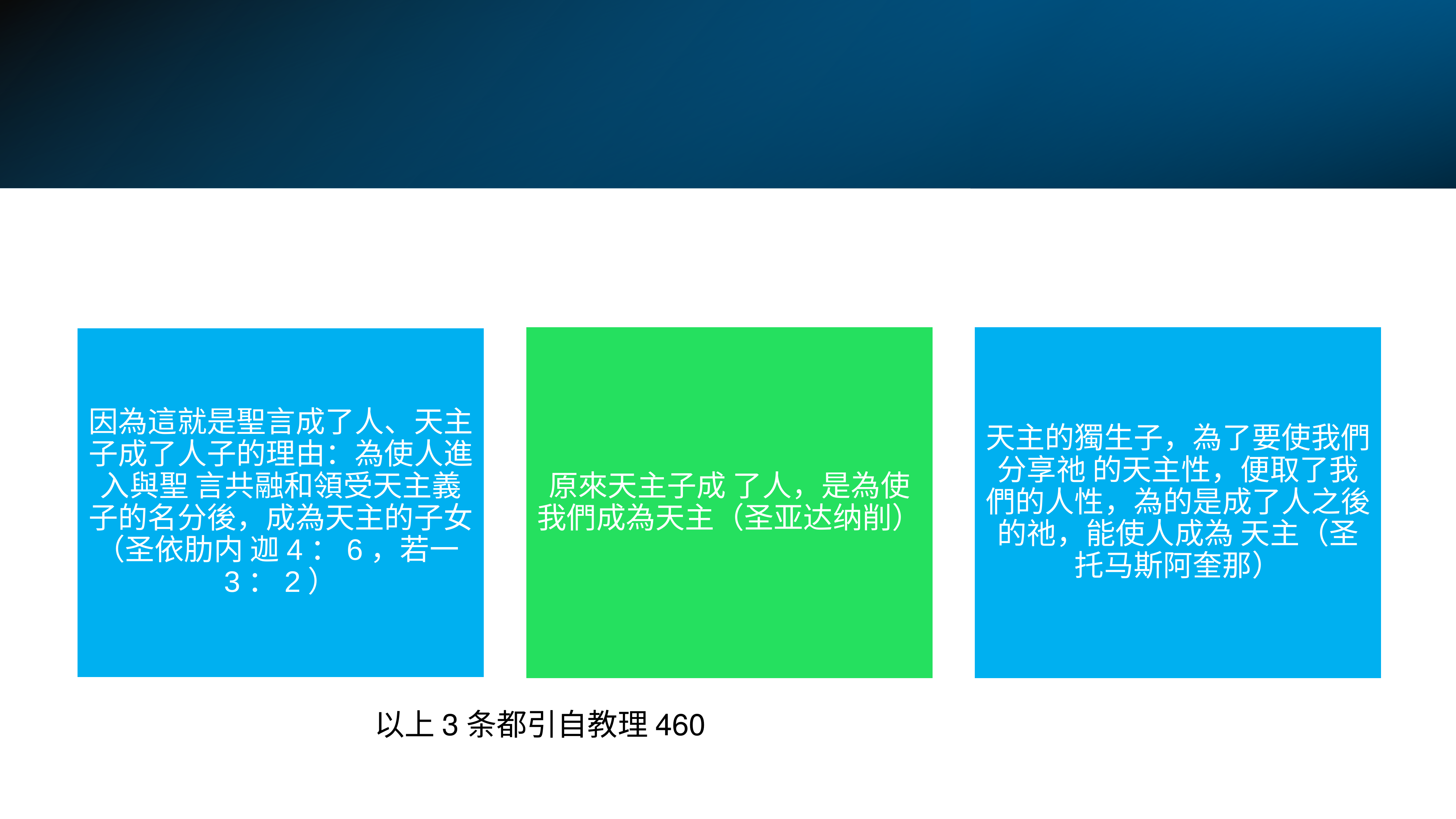

因為這就是聖言成了人、天主子成了人子的理由：為使人進入與聖 言共融和領受天主義子的名分後，成為天主的子女（圣依肋内 迦4：6，若一3：2）
原來天主子成 了人，是為使我們成為天主（圣亚达纳削）
天主的獨生子，為了要使我們分享祂 的天主性，便取了我們的人性，為的是成了人之後的祂，能使人成為 天主（圣托马斯阿奎那）
以上3条都引自教理460